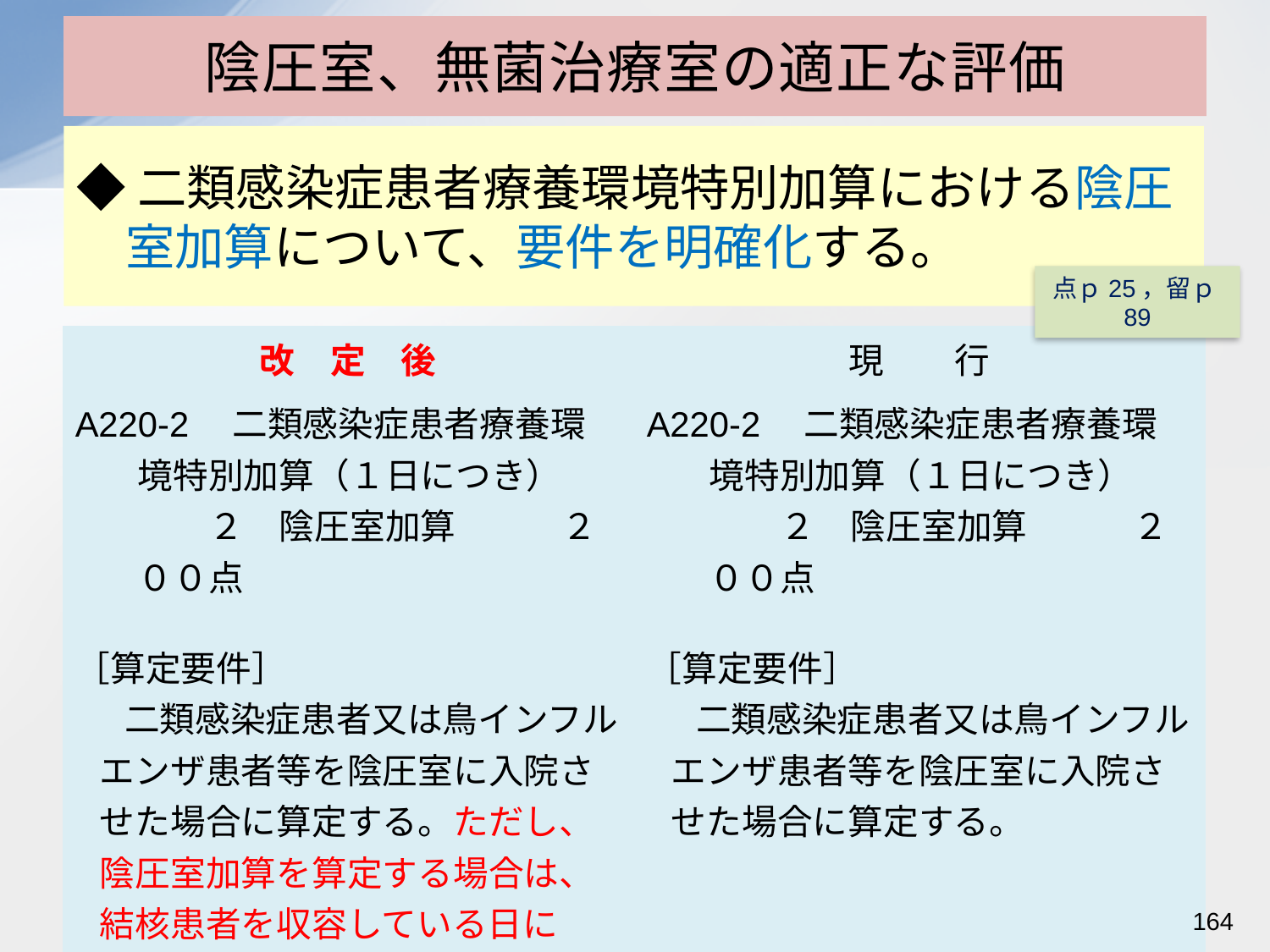

# 陰圧室、無菌治療室の適正な評価
◆二類感染症患者療養環境特別加算における陰圧室加算について、要件を明確化する。
点ｐ25，留ｐ89
| 改　定　後 | 現　　行 |
| --- | --- |
| A220-2　二類感染症患者療養環境特別加算（１日につき） 　　２　陰圧室加算　　　２００点 ［算定要件］ 二類感染症患者又は鳥インフルエンザ患者等を陰圧室に入院させた場合に算定する。ただし、陰圧室加算を算定する場合は、結核患者を収容している日にあっては、煙管または差圧計等で病室及び特定区域の陰圧の状況を確認すること。 | A220-2　二類感染症患者療養環境特別加算（１日につき） 　　２　陰圧室加算　　　２００点 ［算定要件］ 二類感染症患者又は鳥インフルエンザ患者等を陰圧室に入院させた場合に算定する。 |
164